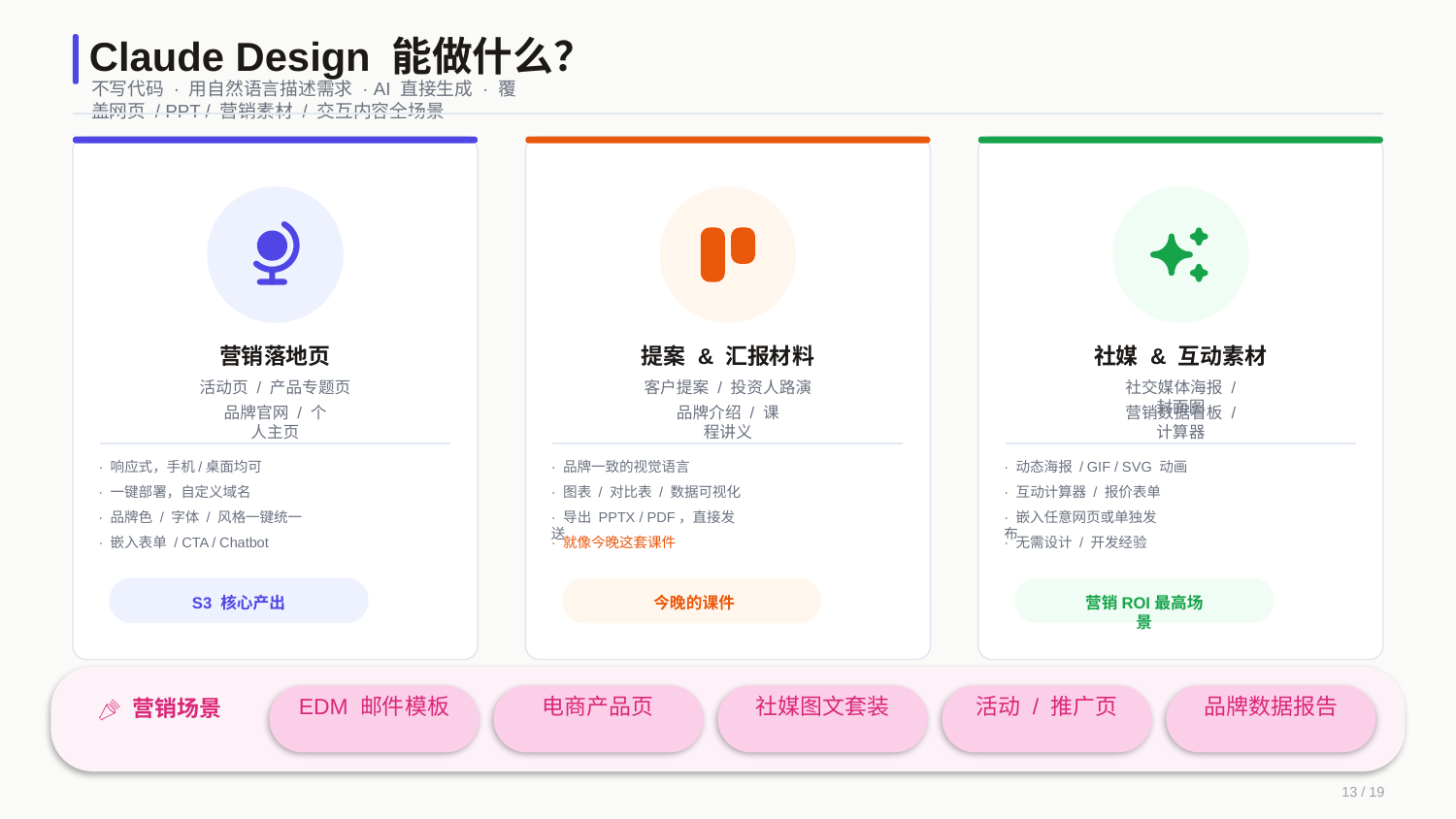

Claude Design 能做什么？

不写代码 · 用自然语言描述需求 · AI 直接生成 · 覆盖网页 / PPT / 营销素材 / 交互内容全场景

营销落地页
提案 & 汇报材料
社媒 & 互动素材
活动页 / 产品专题页
客户提案 / 投资人路演
社交媒体海报 / 封面图
品牌官网 / 个人主页
品牌介绍 / 课程讲义
营销数据看板 / 计算器

· 响应式，手机/桌面均可
· 品牌一致的视觉语言
· 动态海报 / GIF / SVG 动画
· 一键部署，自定义域名
· 图表 / 对比表 / 数据可视化
· 互动计算器 / 报价表单
· 品牌色 / 字体 / 风格一键统一
· 导出 PPTX / PDF，直接发送
· 嵌入任意网页或单独发布
· 嵌入表单 / CTA / Chatbot
· 就像今晚这套课件
· 无需设计 / 开发经验

S3 核心产出
今晚的课件
营销ROI最高场景

EDM 邮件模板

电商产品页

社媒图文套装

活动 / 推广页

品牌数据报告
📣 营销场景
13 / 19